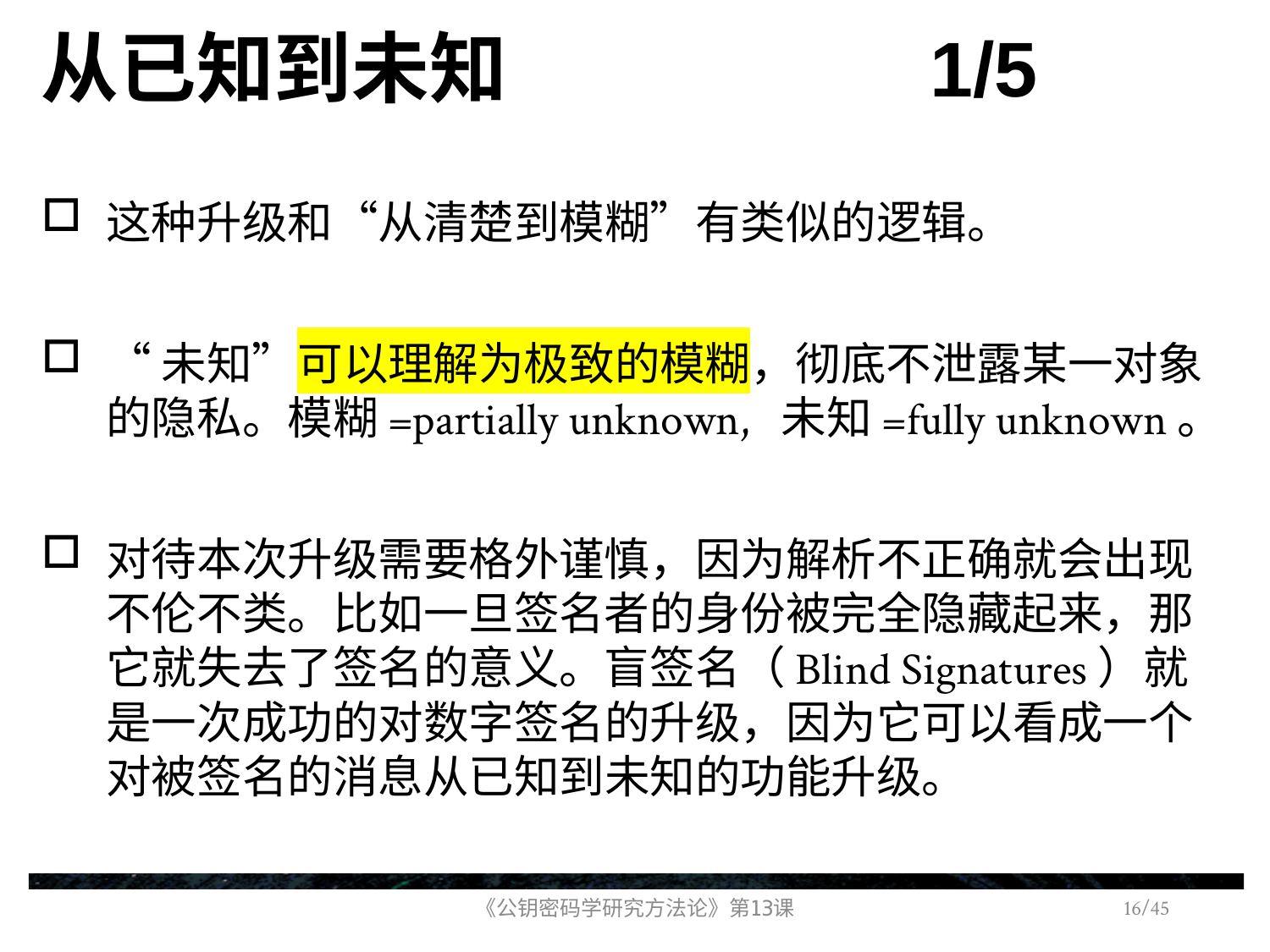

# 从已知到未知                       1/5
这种升级和“从清楚到模糊”有类似的逻辑。

“未知”可以理解为极致的模糊，彻底不泄露某一对象的隐私。模糊=partially unknown,  未知=fully unknown。

对待本次升级需要格外谨慎，因为解析不正确就会出现不伦不类。比如一旦签名者的身份被完全隐藏起来，那它就失去了签名的意义。盲签名（Blind Signatures）就是一次成功的对数字签名的升级，因为它可以看成一个对被签名的消息从已知到未知的功能升级。
《公钥密码学研究方法论》第13课
16/45